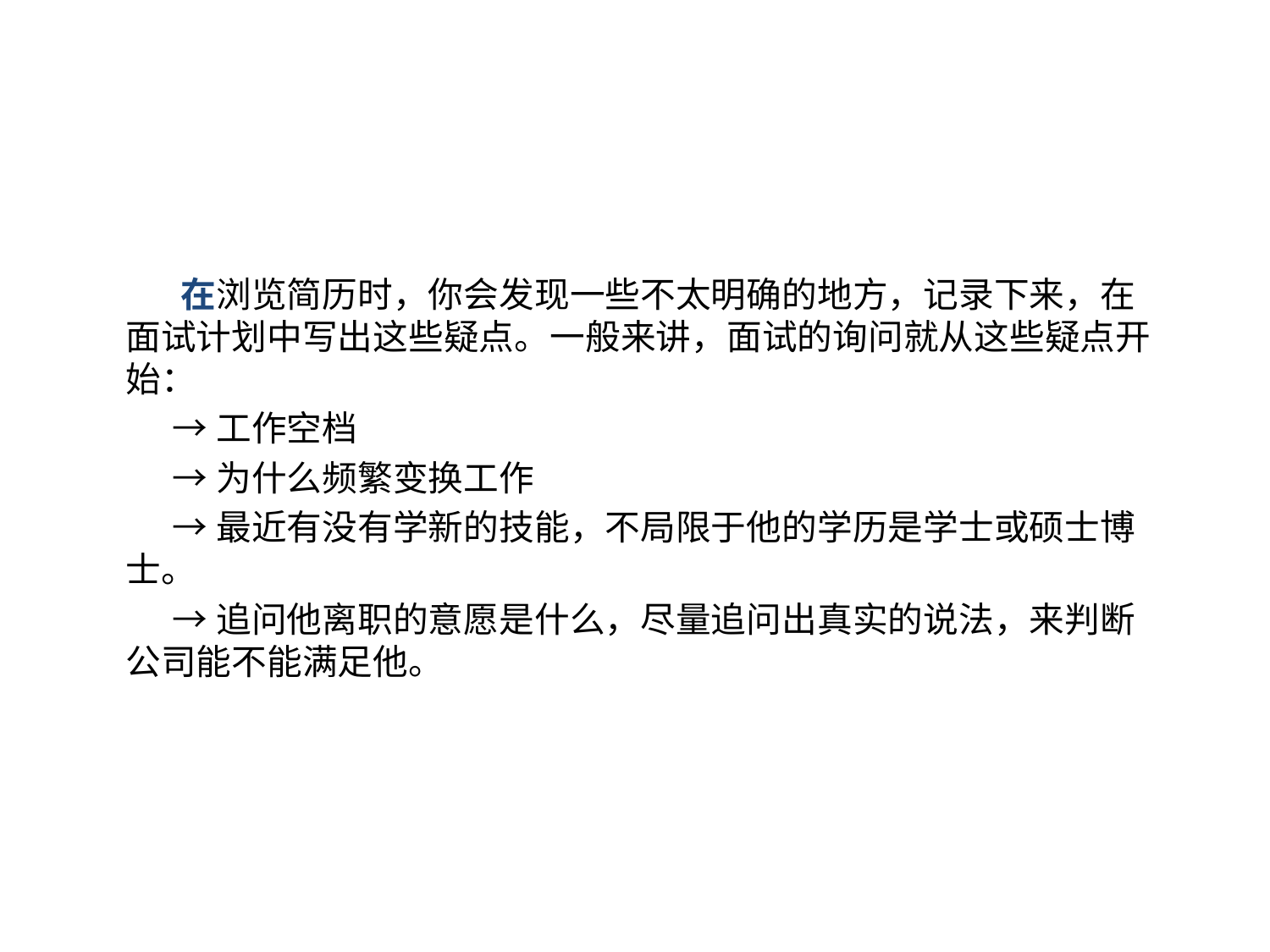

在浏览简历时，你会发现一些不太明确的地方，记录下来，在面试计划中写出这些疑点。一般来讲，面试的询问就从这些疑点开始：
       →工作空档
       →为什么频繁变换工作
       →最近有没有学新的技能，不局限于他的学历是学士或硕士博士。
       →追问他离职的意愿是什么，尽量追问出真实的说法，来判断公司能不能满足他。